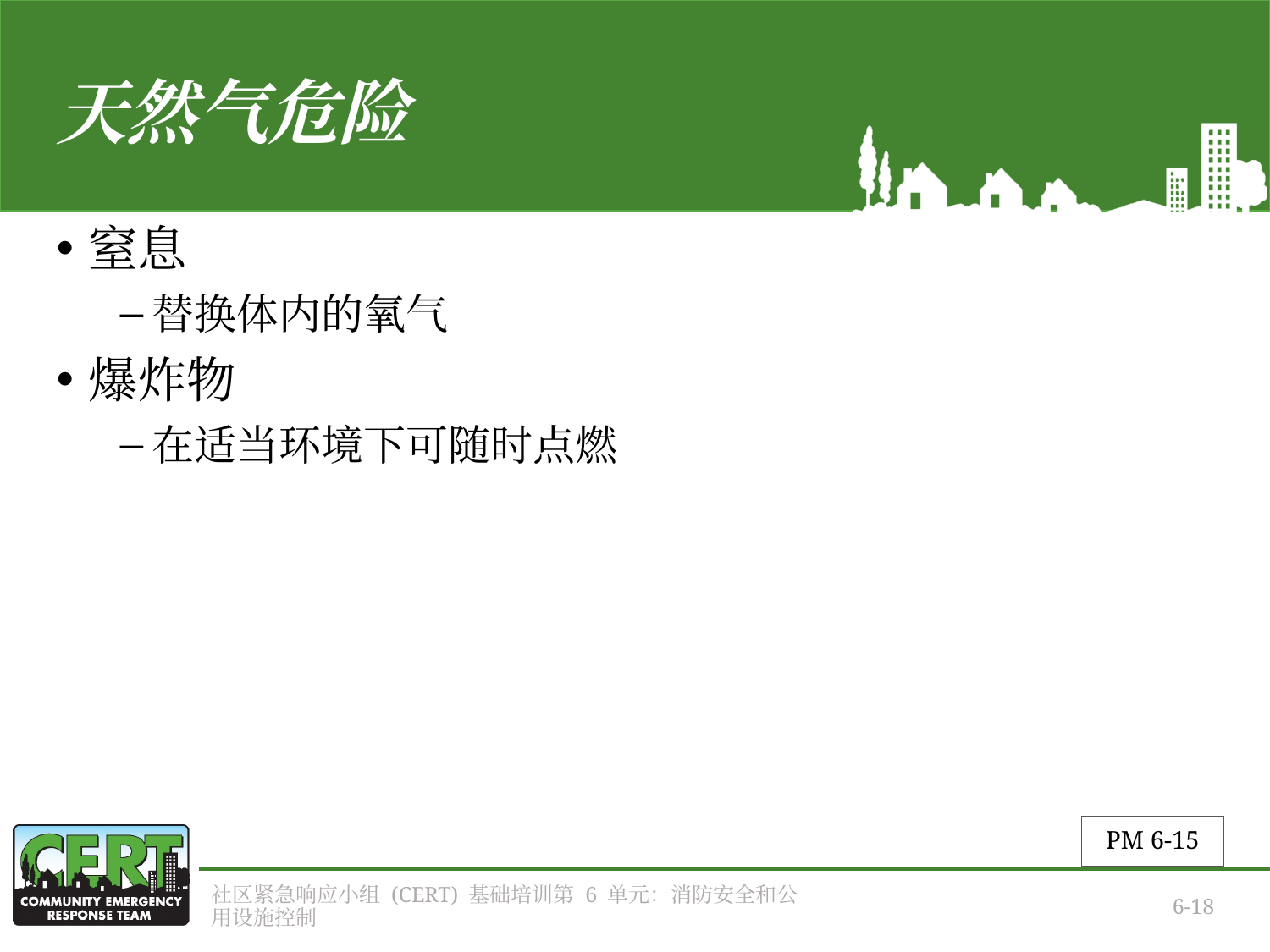

# 天然气危险
窒息
替换体内的氧气
爆炸物
在适当环境下可随时点燃

PM 6-15
社区紧急响应小组 (CERT) 基础培训第 6 单元：消防安全和公用设施控制
6-18